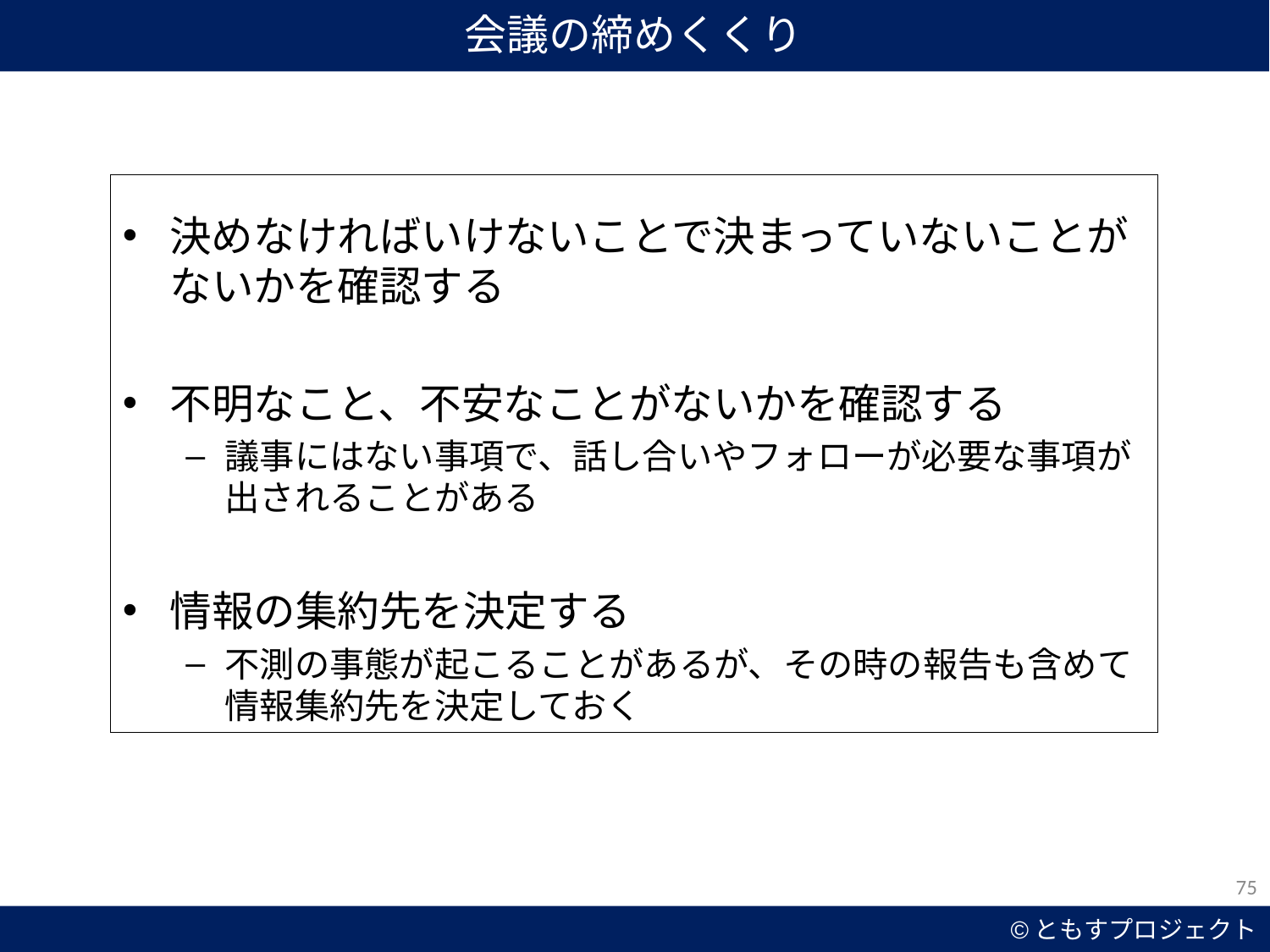

会議の締めくくり

決めなければいけないことで決まっていないことがないかを確認する

不明なこと、不安なことがないかを確認する
議事にはない事項で、話し合いやフォローが必要な事項が出されることがある

情報の集約先を決定する
不測の事態が起こることがあるが、その時の報告も含めて情報集約先を決定しておく

75
©ともすプロジェクト
75